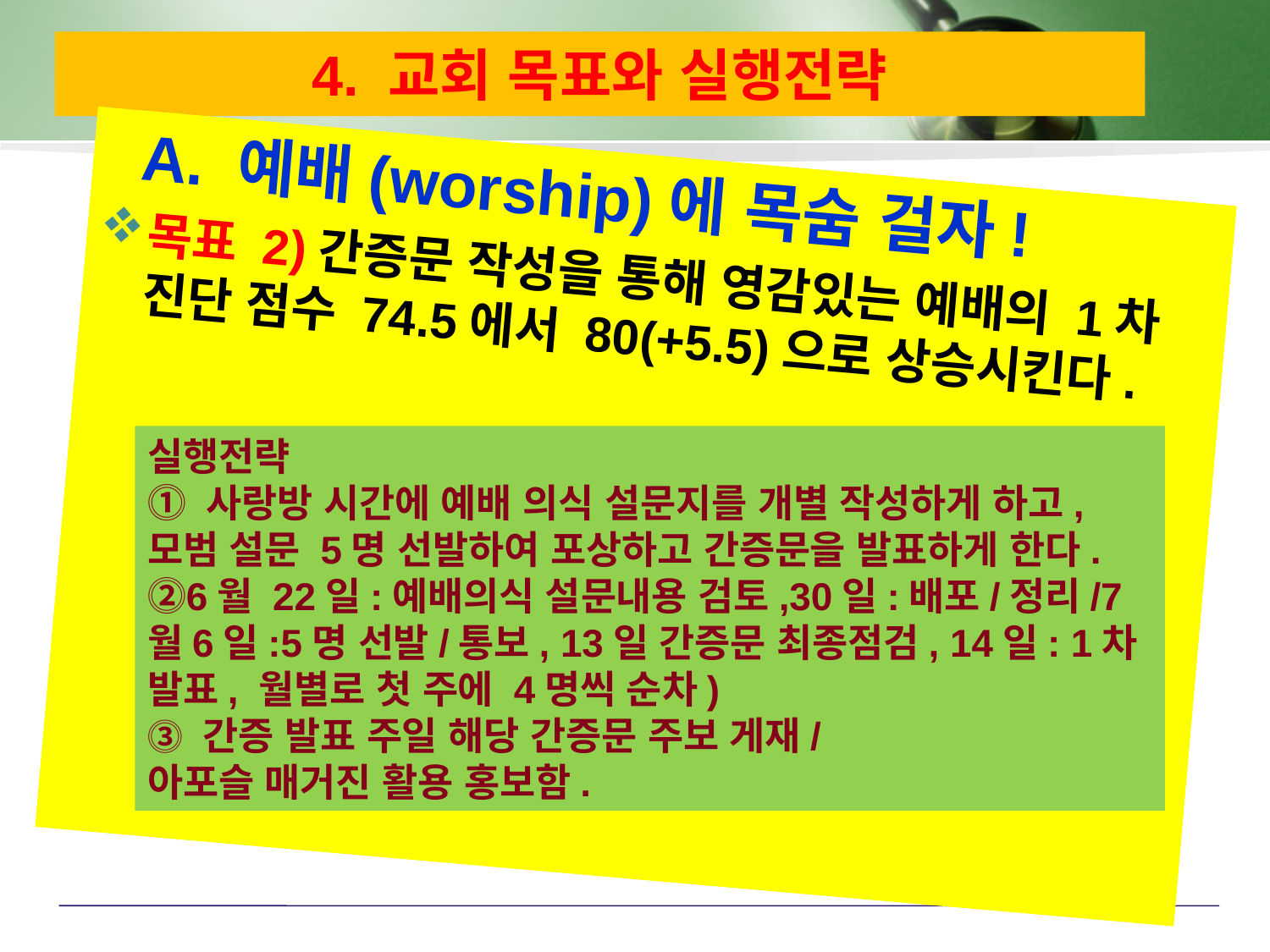

# 4. 교회 목표와 실행전략
  A. 예배(worship)에 목숨 걸자!
목표 2)간증문 작성을 통해 영감있는 예배의 1차 진단 점수 74.5에서 80(+5.5)으로 상승시킨다.

실행전략
⓵ 사랑방 시간에 예배 의식 설문지를 개별 작성하게 하고, 모범 설문 5명 선발하여 포상하고 간증문을 발표하게 한다.
⓶6월 22일:예배의식 설문내용 검토,30일:배포/정리/7월6일:5명 선발/통보, 13일 간증문 최종점검, 14일: 1차 발표, 월별로 첫 주에 4명씩 순차)
⓷ 간증 발표 주일 해당 간증문 주보 게재/
아포슬 매거진 활용 홍보함.